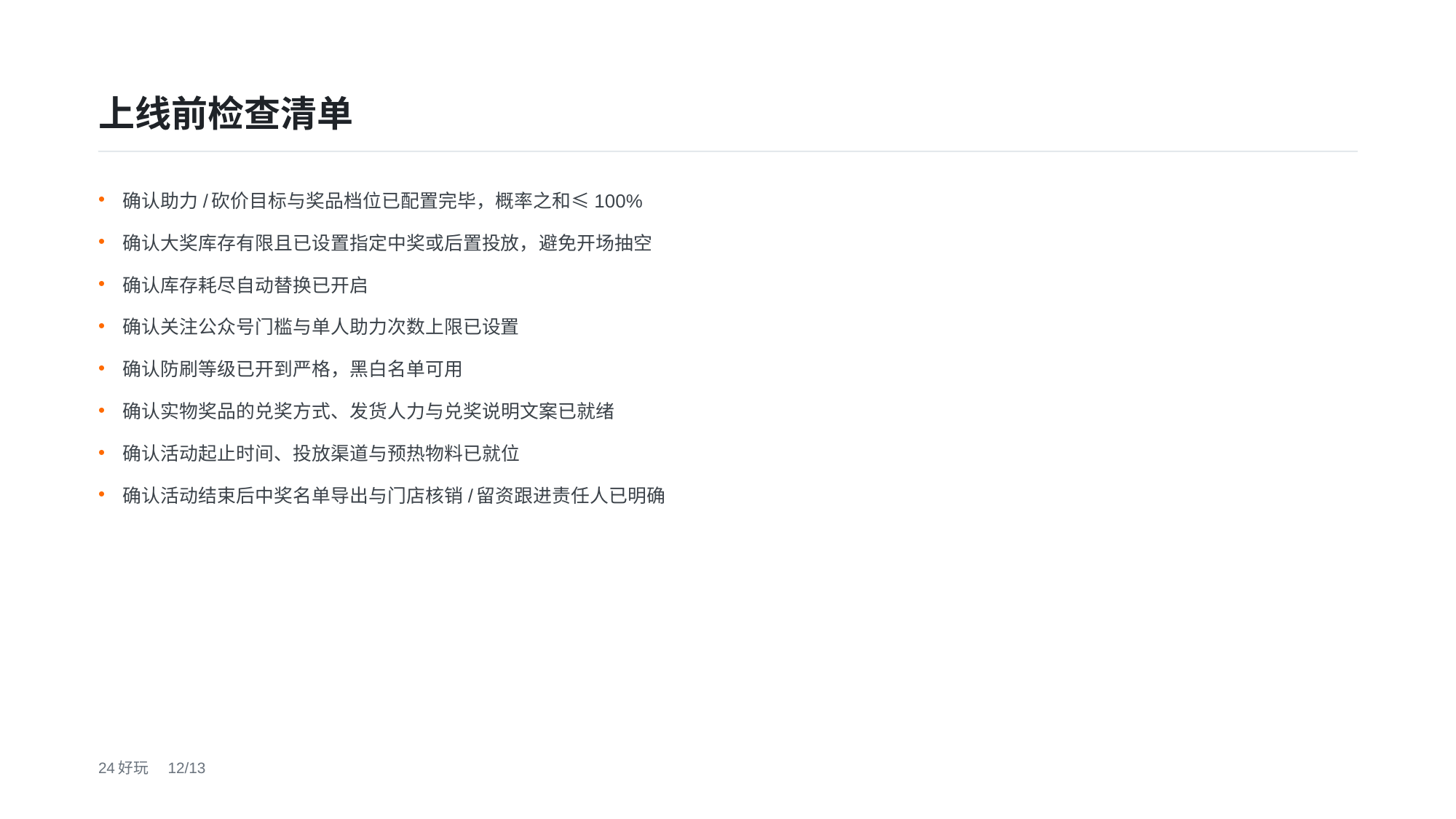

上线前检查清单

确认助力/砍价目标与奖品档位已配置完毕，概率之和≤100%
确认大奖库存有限且已设置指定中奖或后置投放，避免开场抽空
确认库存耗尽自动替换已开启
确认关注公众号门槛与单人助力次数上限已设置
确认防刷等级已开到严格，黑白名单可用
确认实物奖品的兑奖方式、发货人力与兑奖说明文案已就绪
确认活动起止时间、投放渠道与预热物料已就位
确认活动结束后中奖名单导出与门店核销/留资跟进责任人已明确
24好玩　12/13